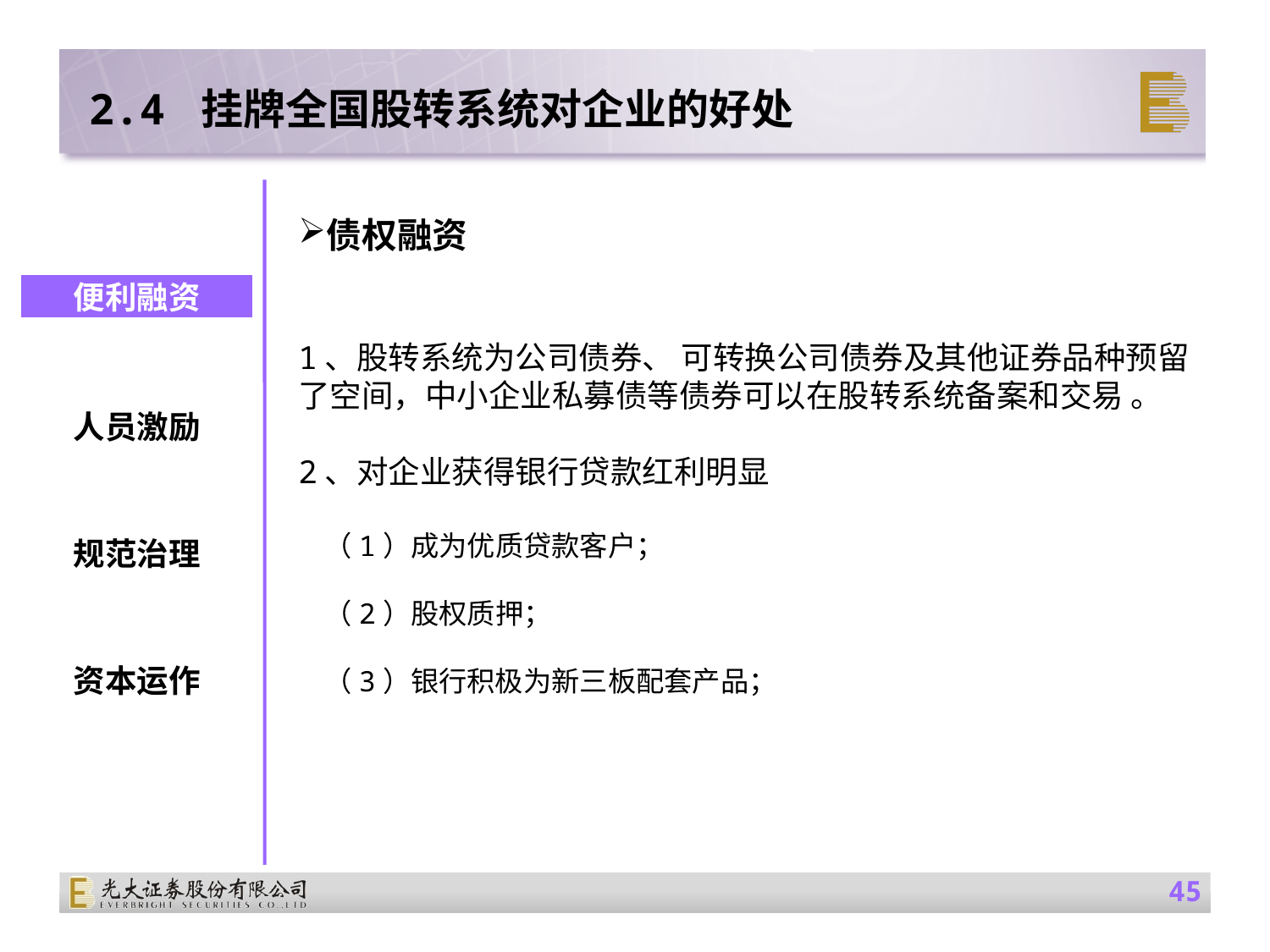

2.4 挂牌全国股转系统对企业的好处

债权融资

便利融资

1、股转系统为公司债券、 可转换公司债券及其他证券品种预留了空间，中小企业私募债等债券可以在股转系统备案和交易 。

2、对企业获得银行贷款红利明显

   （1）成为优质贷款客户；

   （2）股权质押；

   （3）银行积极为新三板配套产品；

人员激励
规范治理
资本运作
45